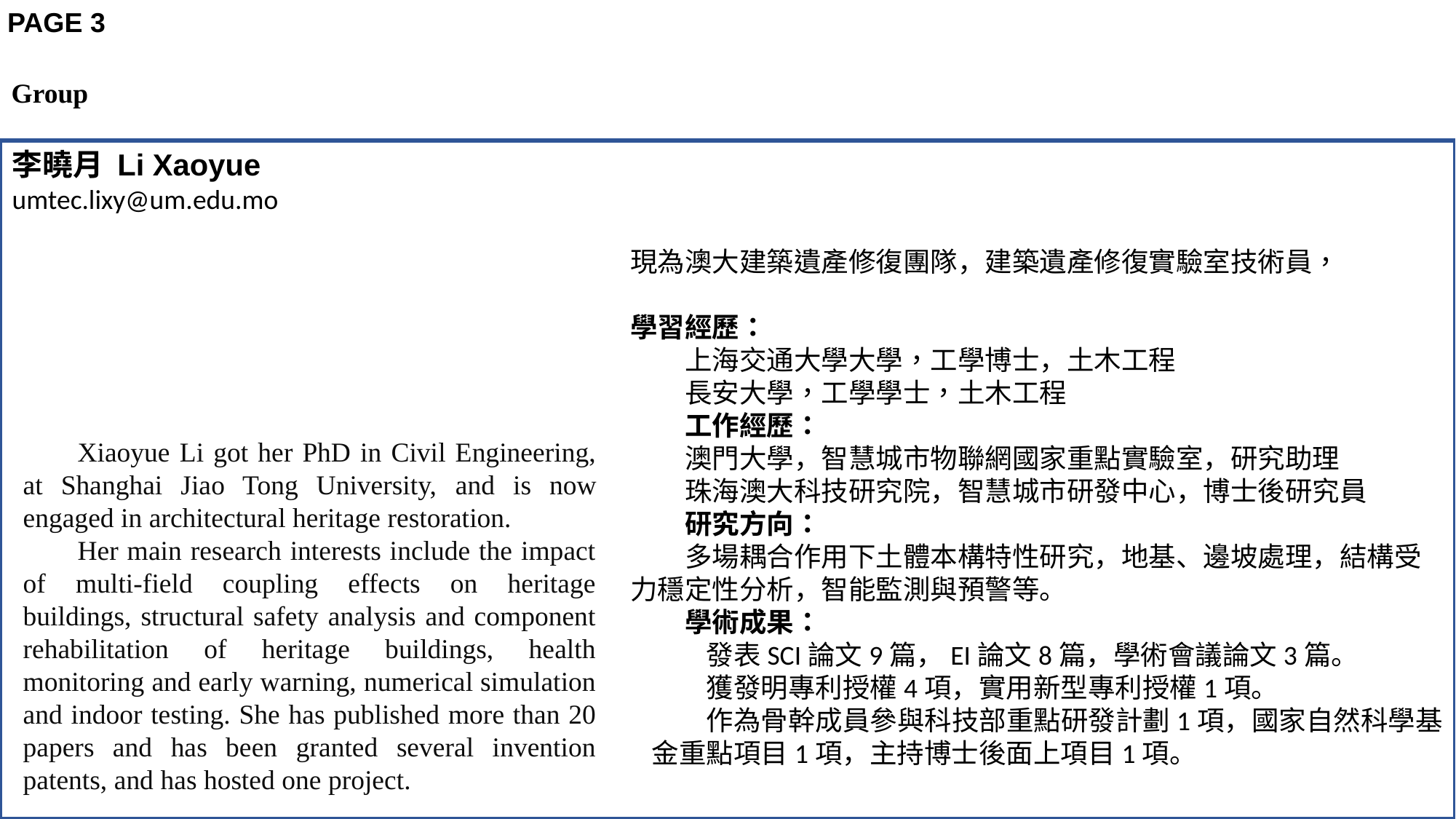

PAGE 3
Group
李曉月 Li Xaoyue
umtec.lixy@um.edu.mo

現為澳大建築遺產修復團隊，建築遺產修復實驗室技術員，

學習經歷：
上海交通大學大學，工學博士，土木工程
長安大學，工學學士，土木工程
工作經歷：
澳門大學，智慧城市物聯網國家重點實驗室，研究助理
珠海澳大科技研究院，智慧城市研發中心，博士後研究員
研究方向：
多場耦合作用下土體本構特性研究，地基、邊坡處理，結構受力穩定性分析，智能監測與預警等。
學術成果：
發表SCI論文9篇，EI論文8篇，學術會議論文3篇。
獲發明專利授權4項，實用新型專利授權1項。
作為骨幹成員參與科技部重點研發計劃1項，國家自然科學基金重點項目1項，主持博士後面上項目1項。
Xiaoyue Li got her PhD in Civil Engineering, at Shanghai Jiao Tong University, and is now engaged in architectural heritage restoration.
Her main research interests include the impact of multi-field coupling effects on heritage buildings, structural safety analysis and component rehabilitation of heritage buildings, health monitoring and early warning, numerical simulation and indoor testing. She has published more than 20 papers and has been granted several invention patents, and has hosted one project.